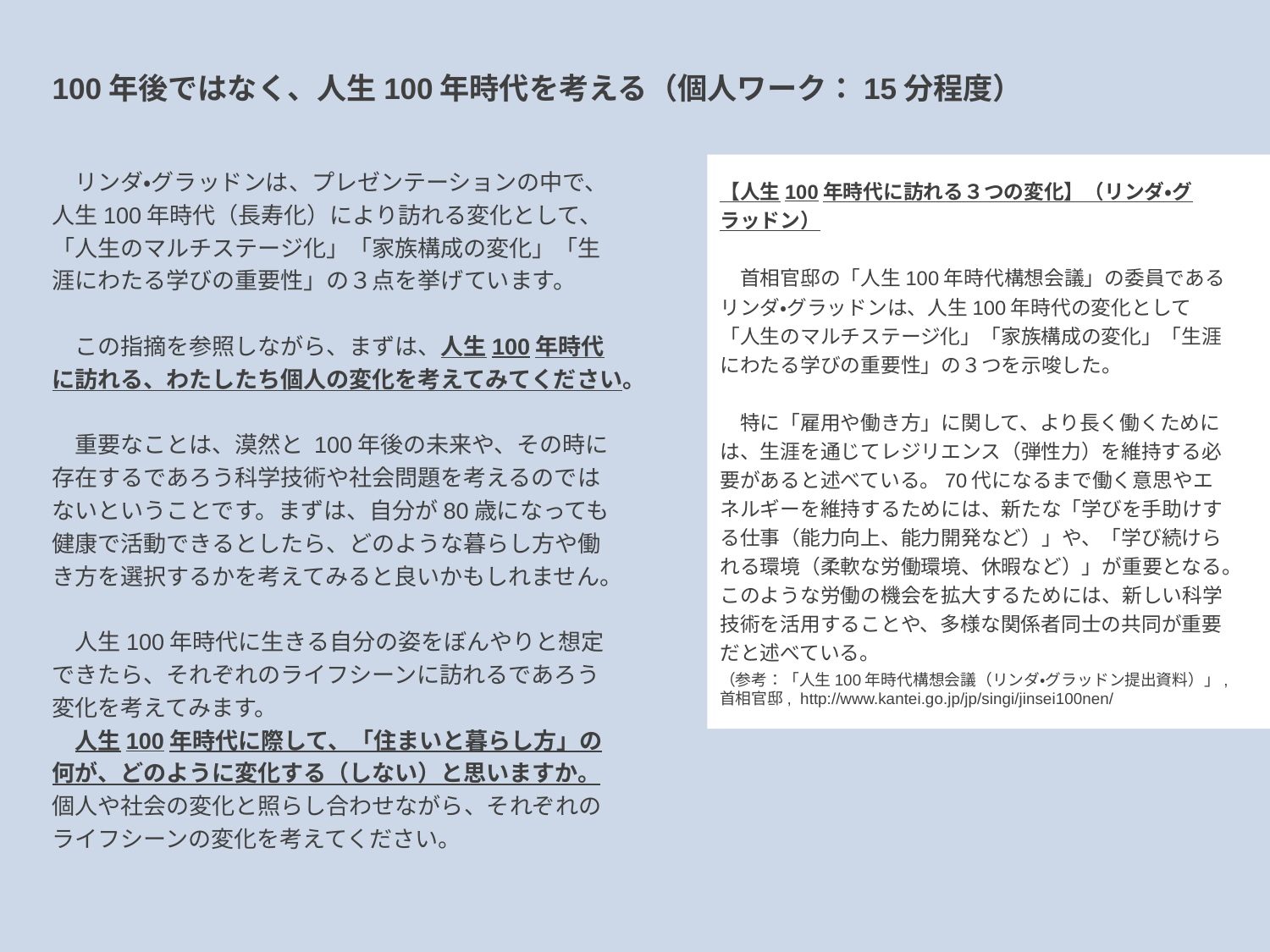

100年後ではなく、人生100年時代を考える（個人ワーク：15分程度）

【人生100年時代に訪れる３つの変化】（リンダ・グラッドン）

　首相官邸の「人生100年時代構想会議」の委員であるリンダ・グラッドンは、人生100年時代の変化として「人生のマルチステージ化」「家族構成の変化」「生涯にわたる学びの重要性」の３つを示唆した。

　特に「雇用や働き方」に関して、より長く働くためには、生涯を通じてレジリエンス（弾性力）を維持する必要があると述べている。70代になるまで働く意思やエネルギーを維持するためには、新たな「学びを手助けする仕事（能力向上、能力開発など）」や、「学び続けられる環境（柔軟な労働環境、休暇など）」が重要となる。このような労働の機会を拡大するためには、新しい科学技術を活用することや、多様な関係者同士の共同が重要だと述べている。

（参考：「人生100年時代構想会議（リンダ・グラッドン提出資料）」, 首相官邸,  http://www.kantei.go.jp/jp/singi/jinsei100nen/
# リンダ・グラッドンは、プレゼンテーションの中で、人生100年時代（長寿化）により訪れる変化として、「人生のマルチステージ化」「家族構成の変化」「生涯にわたる学びの重要性」の３点を挙げています。 　この指摘を参照しながら、まずは、人生100年時代に訪れる、わたしたち個人の変化を考えてみてください。 　重要なことは、漠然と 100年後の未来や、その時に存在するであろう科学技術や社会問題を考えるのではないということです。まずは、自分が80歳になっても健康で活動できるとしたら、どのような暮らし方や働き方を選択するかを考えてみると良いかもしれません。 　人生100年時代に生きる自分の姿をぼんやりと想定できたら、それぞれのライフシーンに訪れるであろう変化を考えてみます。 　人生100年時代に際して、「住まいと暮らし方」の何が、どのように変化する（しない）と思いますか。個人や社会の変化と照らし合わせながら、それぞれのライフシーンの変化を考えてください。